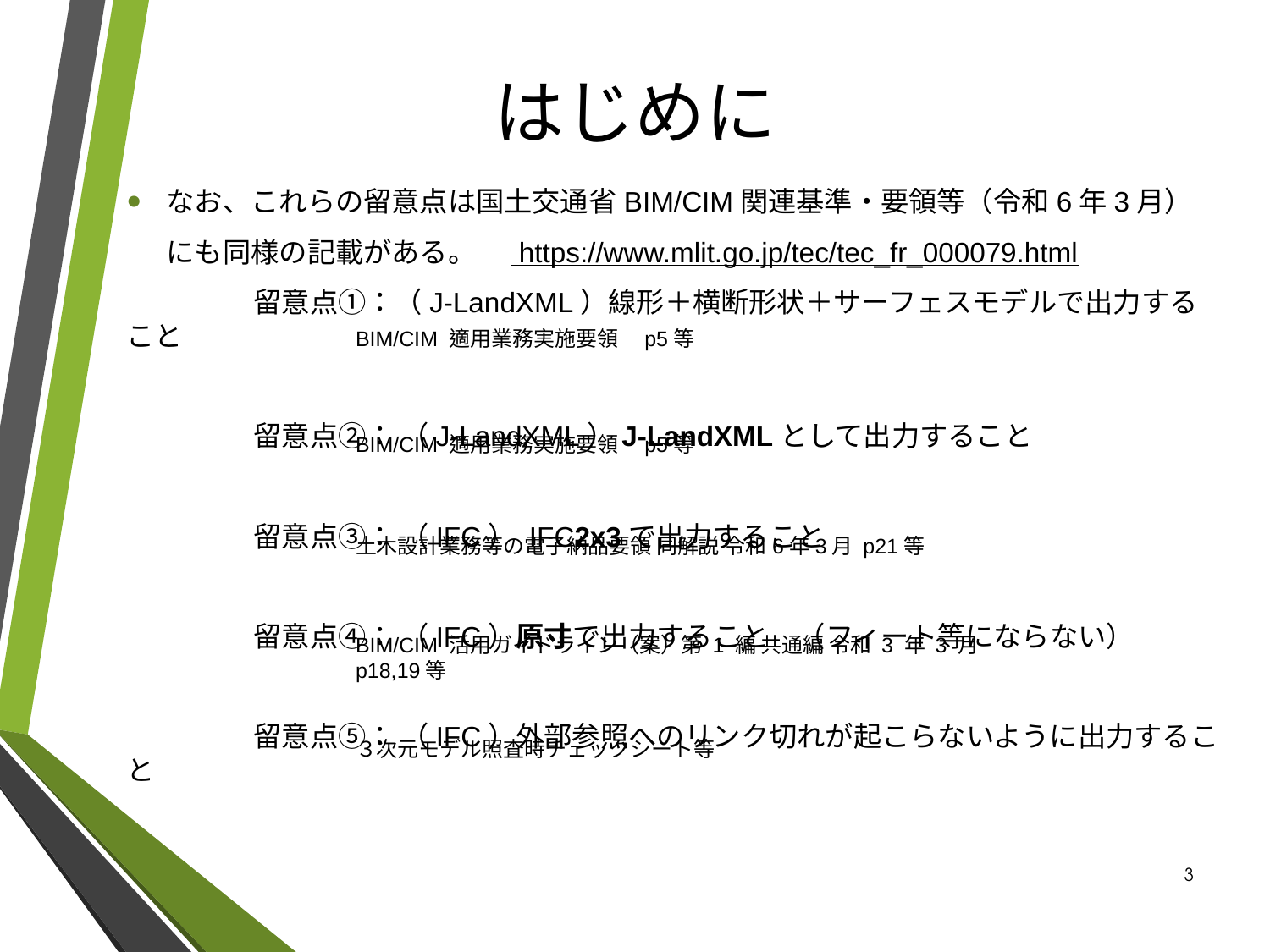

はじめに
なお、これらの留意点は国土交通省BIM/CIM関連基準・要領等（令和6年3月）にも同様の記載がある。　 https://www.mlit.go.jp/tec/tec_fr_000079.html
	留意点①：（J-LandXML）線形＋横断形状＋サーフェスモデルで出力すること

	留意点②： （J-LandXML）J-LandXMLとして出力すること

	留意点③： （IFC） IFC2x3で出力すること

	留意点④： （IFC）原寸で出力すること　（フィート等にならない）

	留意点⑤： （IFC）外部参照へのリンク切れが起こらないように出力すること
BIM/CIM 適用業務実施要領　p5等
BIM/CIM 適用業務実施要領　p5等
土木設計業務等の電子納品要領 同解説 令和6年3月 p21等
BIM/CIM 活用ガイドライン（案）第 1 編 共通編 令和 3 年 3 月 p18,19等
３次元モデル照査時チェックシート等
3